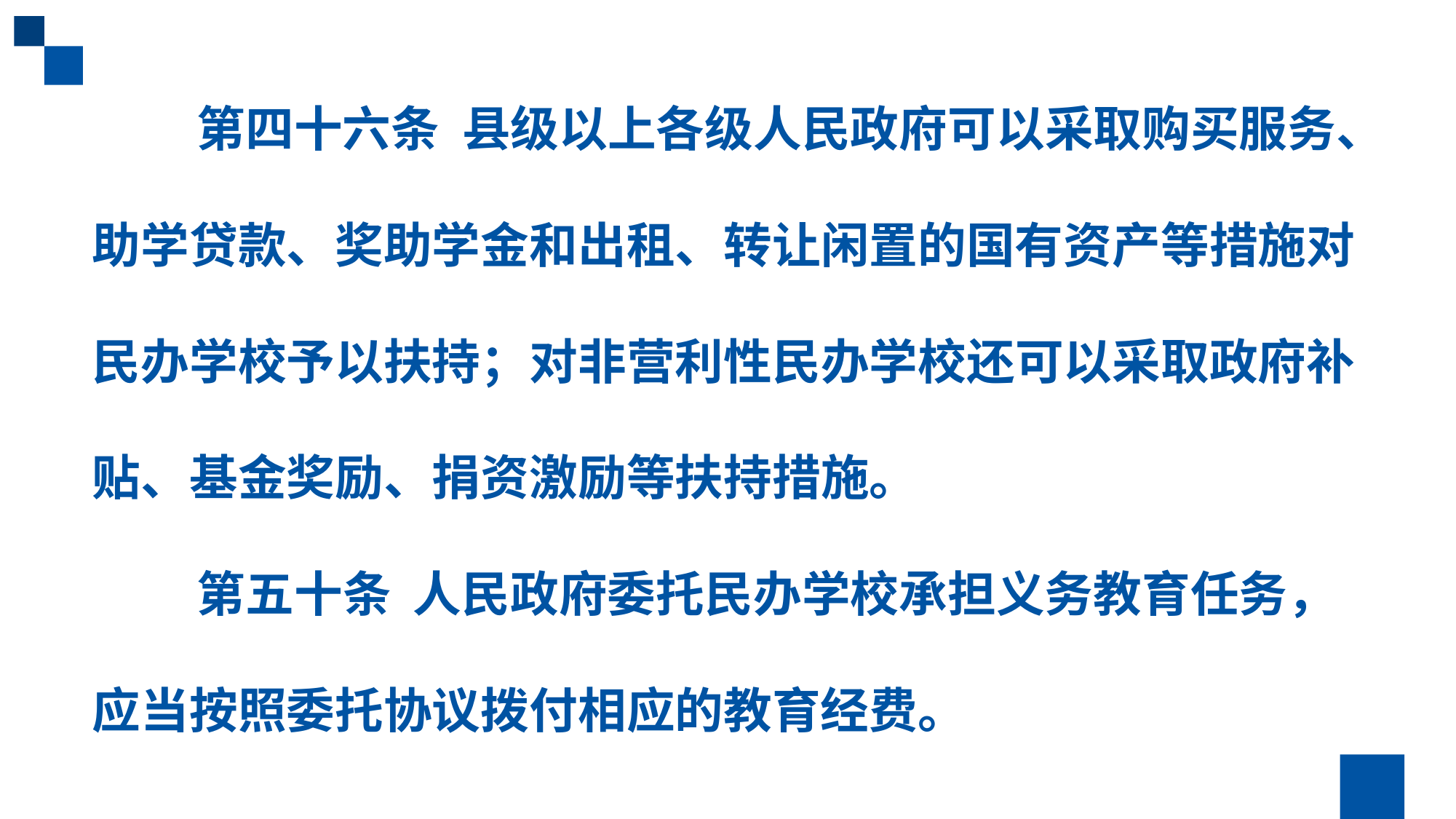

第四十六条  县级以上各级人民政府可以采取购买服务、助学贷款、奖助学金和出租、转让闲置的国有资产等措施对民办学校予以扶持；对非营利性民办学校还可以采取政府补贴、基金奖励、捐资激励等扶持措施。
    第五十条  人民政府委托民办学校承担义务教育任务，应当按照委托协议拨付相应的教育经费。

35